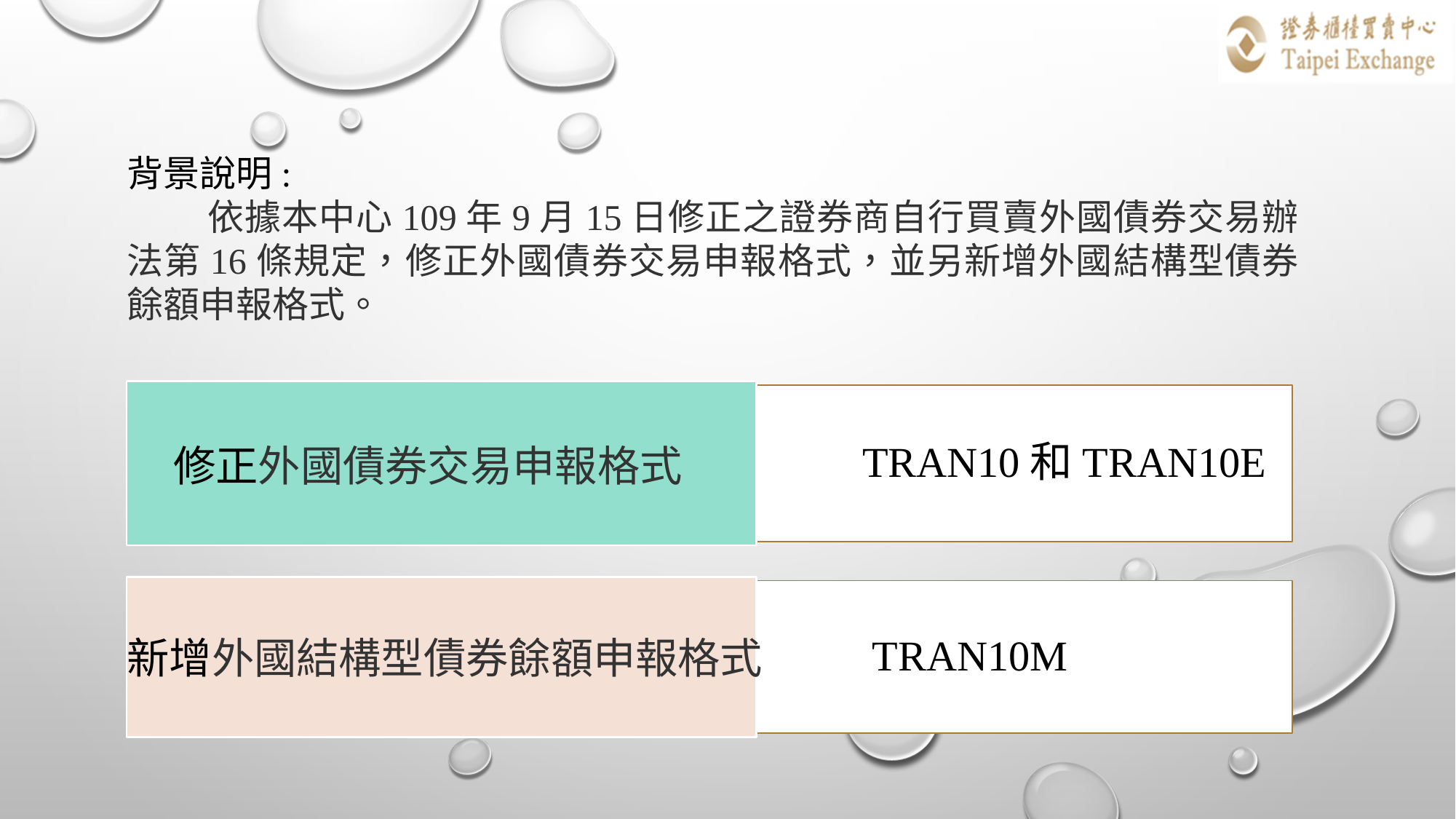

背景說明:
        依據本中心109年9月15日修正之證券商自行買賣外國債券交易辦法第16條規定，修正外國債券交易申報格式，並另新增外國結構型債券餘額申報格式。

TRAN10和TRAN10E

  TRAN10M
修正外國債券交易申報格式
新增外國結構型債券餘額申報格式